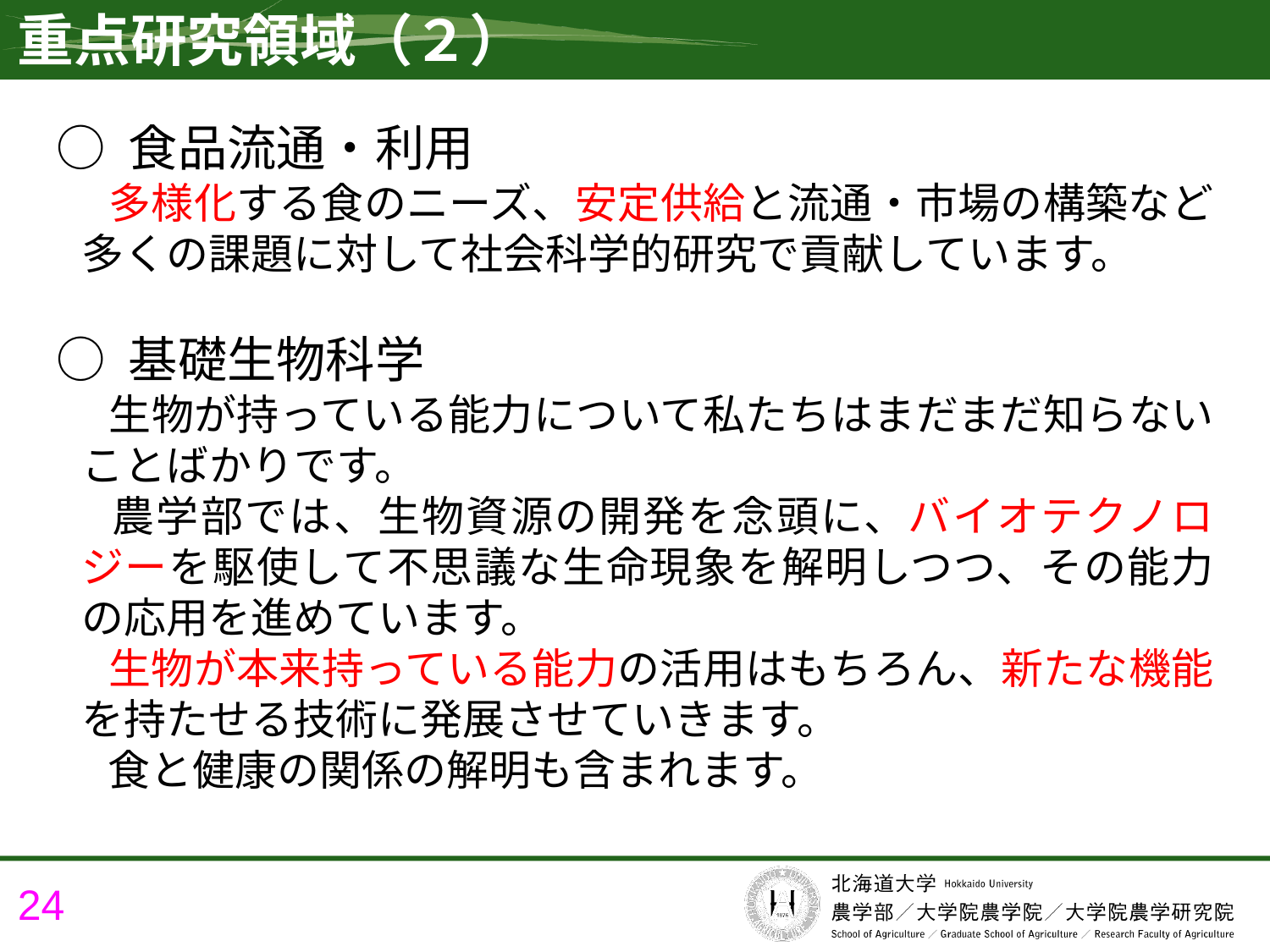

重点研究領域（２）

○ 食品流通・利用
　 多様化する食のニーズ、安定供給と流通・市場の構築など多くの課題に対して社会科学的研究で貢献しています。

○ 基礎生物科学
　 生物が持っている能力について私たちはまだまだ知らないことばかりです。
　 農学部では、生物資源の開発を念頭に、バイオテクノロジーを駆使して不思議な生命現象を解明しつつ、その能力の応用を進めています。
　 生物が本来持っている能力の活用はもちろん、新たな機能を持たせる技術に発展させていきます。
　 食と健康の関係の解明も含まれます。
24